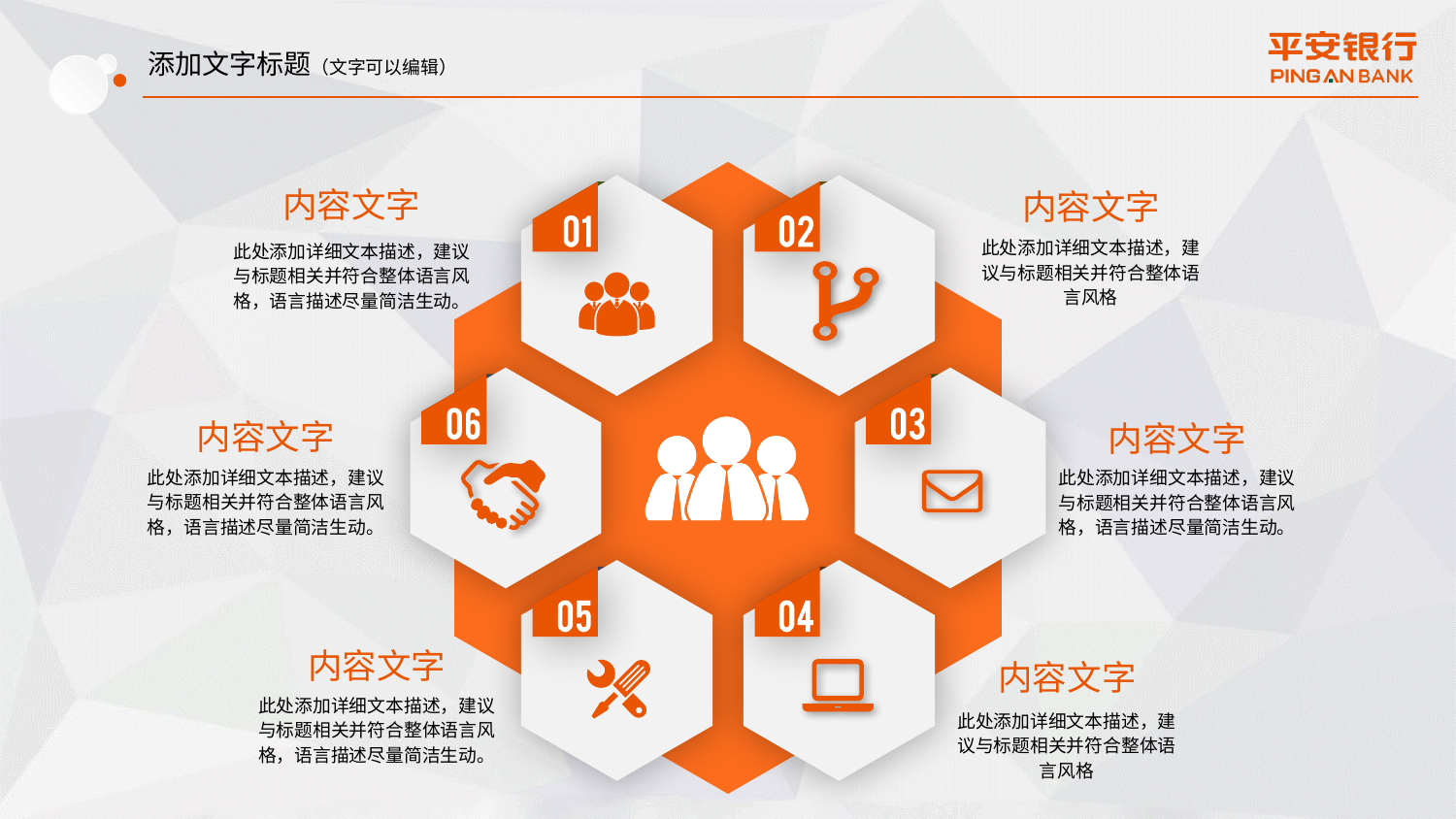

添加文字标题（文字可以编辑）

内容文字
此处添加详细文本描述，建议与标题相关并符合整体语言风格，语言描述尽量简洁生动。
内容文字
此处添加详细文本描述，建议与标题相关并符合整体语言风格

内容文字
此处添加详细文本描述，建议与标题相关并符合整体语言风格，语言描述尽量简洁生动。
内容文字
此处添加详细文本描述，建议与标题相关并符合整体语言风格，语言描述尽量简洁生动。

内容文字
此处添加详细文本描述，建议与标题相关并符合整体语言风格，语言描述尽量简洁生动。
内容文字
此处添加详细文本描述，建议与标题相关并符合整体语言风格